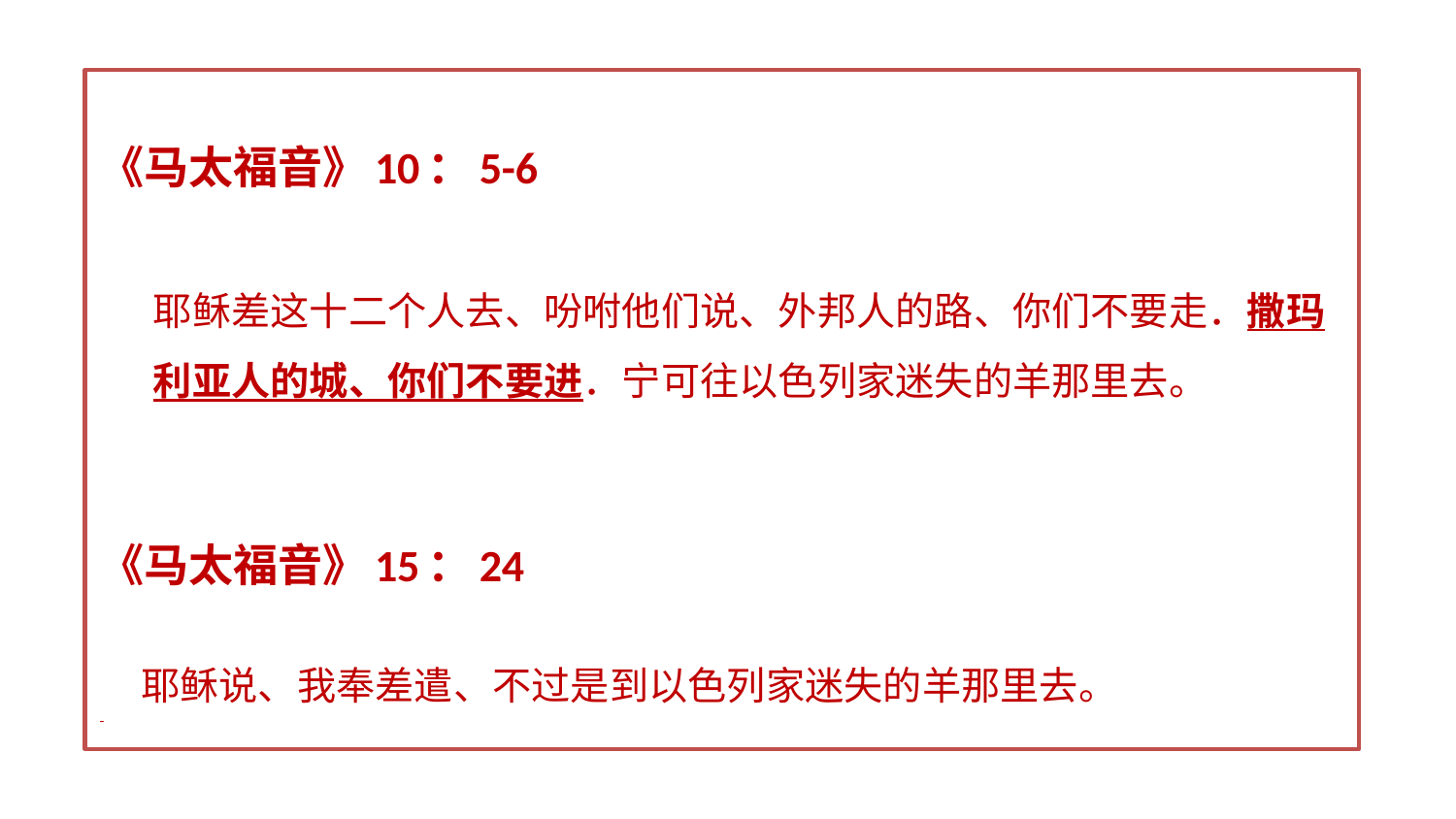

《马太福音》10：5-6

耶稣差这十二个人去、吩咐他们说、外邦人的路、你们不要走．撒玛利亚人的城、你们不要进．宁可往以色列家迷失的羊那里去。

《马太福音》15：24

    耶稣说、我奉差遣、不过是到以色列家迷失的羊那里去。
-